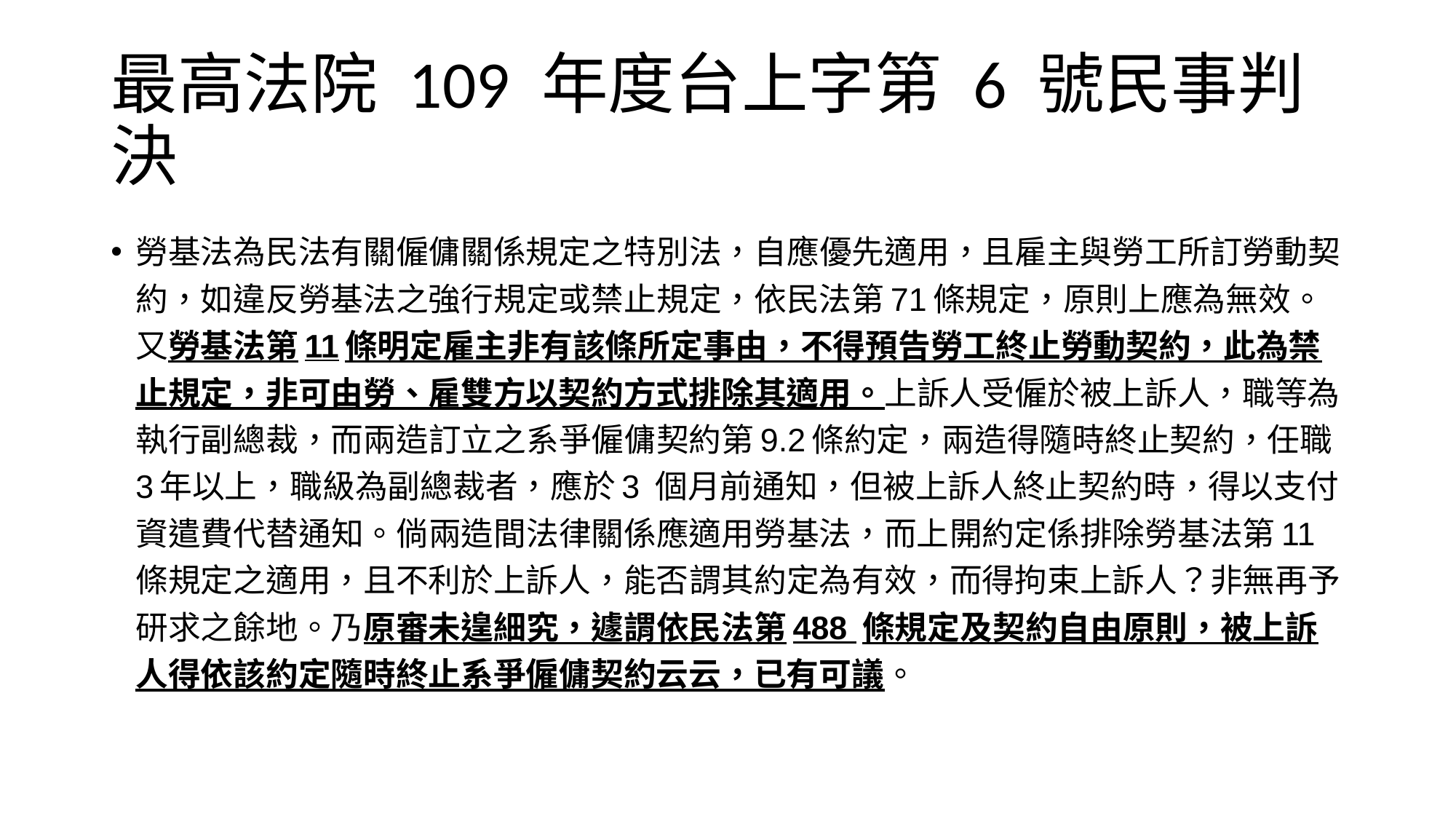

# 最高法院 109 年度台上字第 6 號民事判決
勞基法為民法有關僱傭關係規定之特別法，自應優先適用，且雇主與勞工所訂勞動契約，如違反勞基法之強行規定或禁止規定，依民法第71條規定，原則上應為無效。又勞基法第11條明定雇主非有該條所定事由，不得預告勞工終止勞動契約，此為禁止規定，非可由勞、雇雙方以契約方式排除其適用。上訴人受僱於被上訴人，職等為執行副總裁，而兩造訂立之系爭僱傭契約第9.2條約定，兩造得隨時終止契約，任職3年以上，職級為副總裁者，應於3 個月前通知，但被上訴人終止契約時，得以支付資遣費代替通知。倘兩造間法律關係應適用勞基法，而上開約定係排除勞基法第11條規定之適用，且不利於上訴人，能否謂其約定為有效，而得拘束上訴人？非無再予研求之餘地。乃原審未遑細究，遽謂依民法第488 條規定及契約自由原則，被上訴人得依該約定隨時終止系爭僱傭契約云云，已有可議。